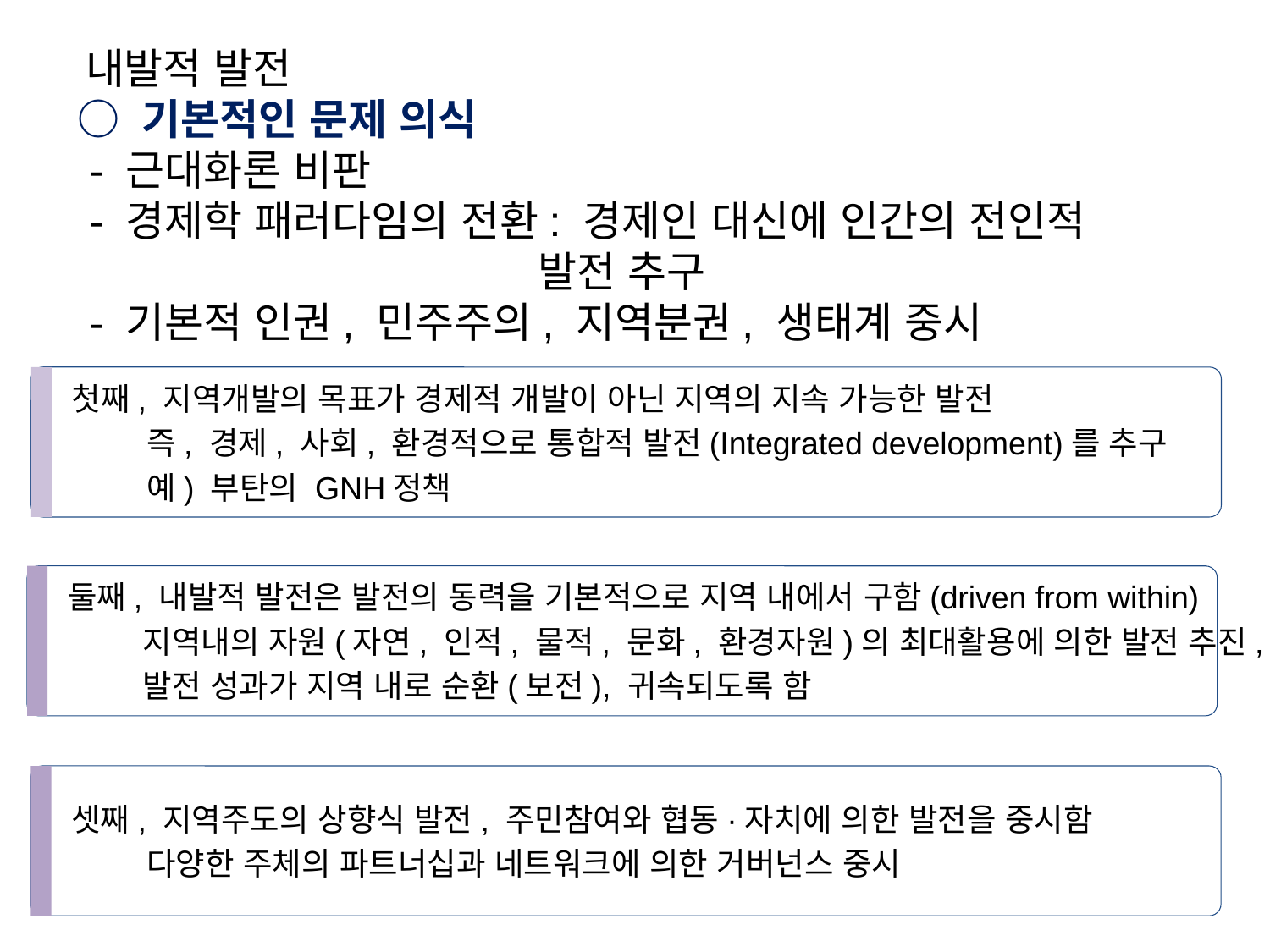

내발적 발전
 ○ 기본적인 문제 의식
  - 근대화론 비판
  - 경제학 패러다임의 전환: 경제인 대신에 인간의 전인적
                                       발전 추구
  - 기본적 인권, 민주주의, 지역분권, 생태계 중시

첫째, 지역개발의 목표가 경제적 개발이 아닌 지역의 지속 가능한 발전
즉, 경제, 사회, 환경적으로 통합적 발전(Integrated development)를 추구
예) 부탄의 GNH정책

둘째, 내발적 발전은 발전의 동력을 기본적으로 지역 내에서 구함(driven from within)
지역내의 자원(자연, 인적, 물적, 문화, 환경자원)의 최대활용에 의한 발전 추진,
발전 성과가 지역 내로 순환(보전), 귀속되도록 함

셋째, 지역주도의 상향식 발전, 주민참여와 협동·자치에 의한 발전을 중시함
다양한 주체의 파트너십과 네트워크에 의한 거버넌스 중시